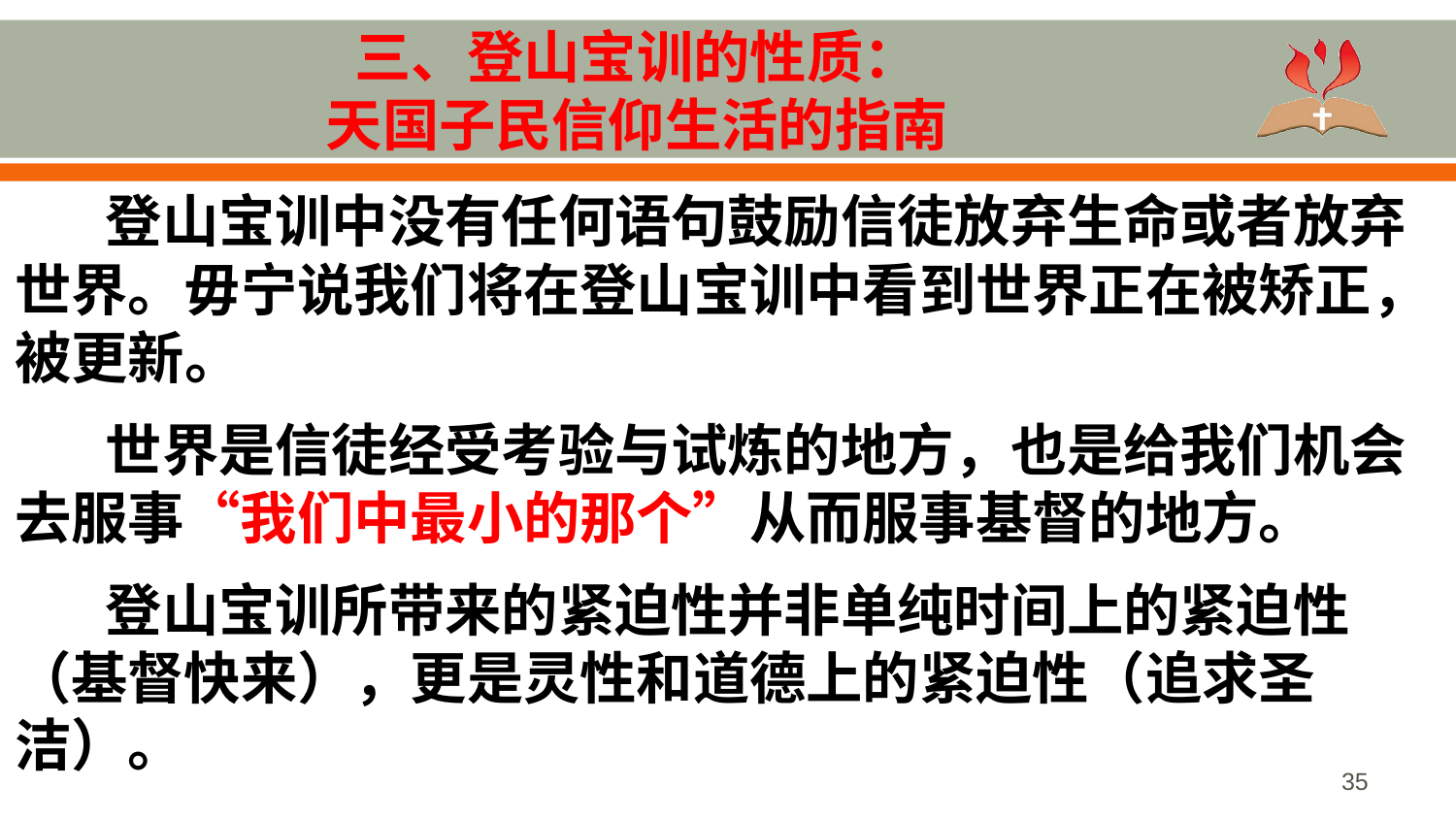

# 三、登山宝训的性质： 天国子民信仰生活的指南
登山宝训中没有任何语句鼓励信徒放弃生命或者放弃世界。毋宁说我们将在登山宝训中看到世界正在被矫正，被更新。
世界是信徒经受考验与试炼的地方，也是给我们机会去服事“我们中最小的那个”从而服事基督的地方。
登山宝训所带来的紧迫性并非单纯时间上的紧迫性（基督快来），更是灵性和道德上的紧迫性（追求圣洁）。

35